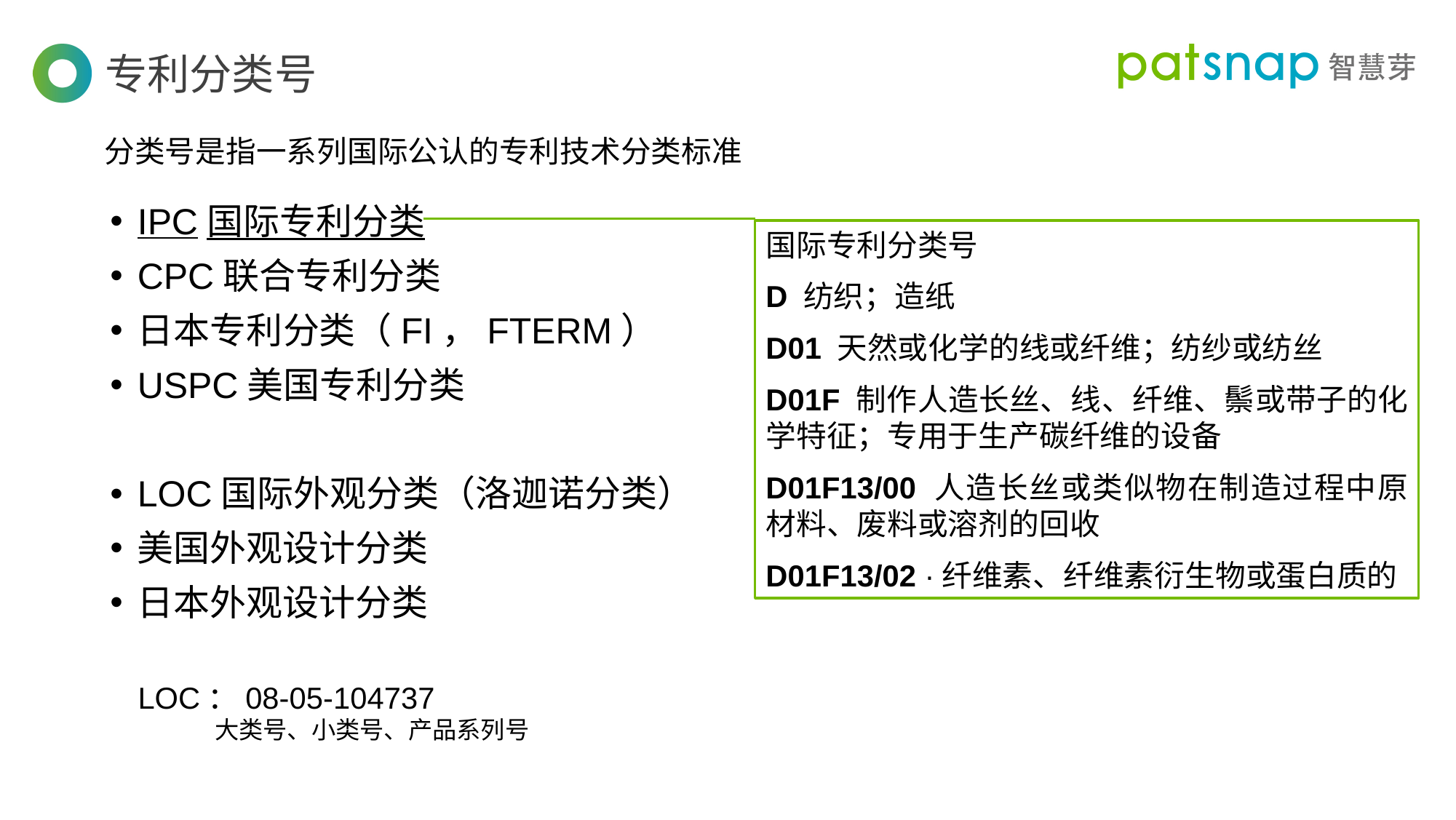

专利分类号
分类号是指一系列国际公认的专利技术分类标准
IPC国际专利分类
CPC联合专利分类
日本专利分类（FI，FTERM）
USPC美国专利分类

LOC国际外观分类（洛迦诺分类）
美国外观设计分类
日本外观设计分类
国际专利分类号
D 纺织；造纸
D01 天然或化学的线或纤维；纺纱或纺丝
D01F 制作人造长丝、线、纤维、鬃或带子的化学特征；专用于生产碳纤维的设备
D01F13/00 人造长丝或类似物在制造过程中原材料、废料或溶剂的回收
D01F13/02 ·纤维素、纤维素衍生物或蛋白质的
LOC：08-05-104737
             大类号、小类号、产品系列号